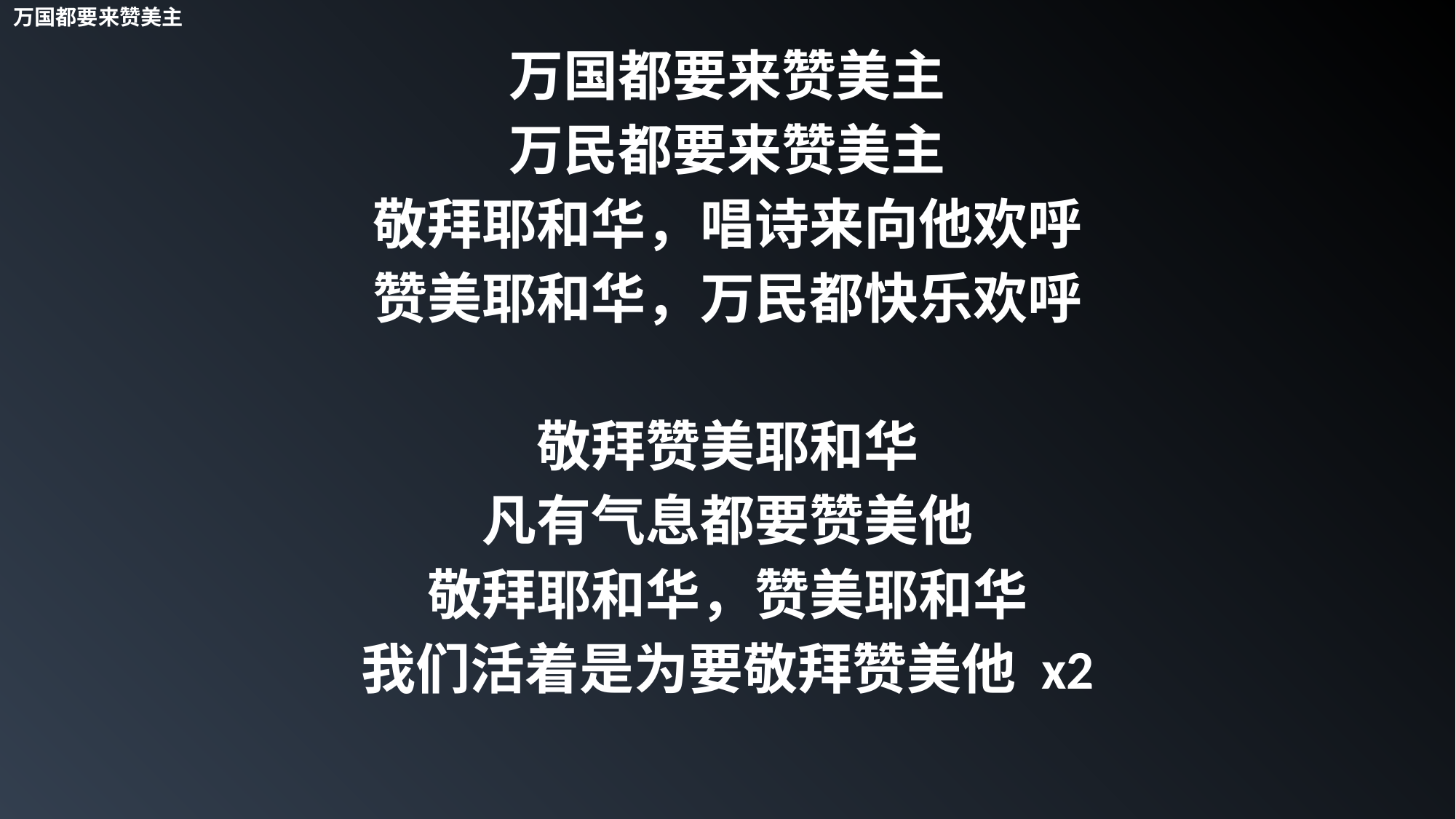

万国都要来赞美主
万国都要来赞美主
万民都要来赞美主
敬拜耶和华，唱诗来向他欢呼
赞美耶和华，万民都快乐欢呼

敬拜赞美耶和华
凡有气息都要赞美他
敬拜耶和华，赞美耶和华
我们活着是为要敬拜赞美他 x2